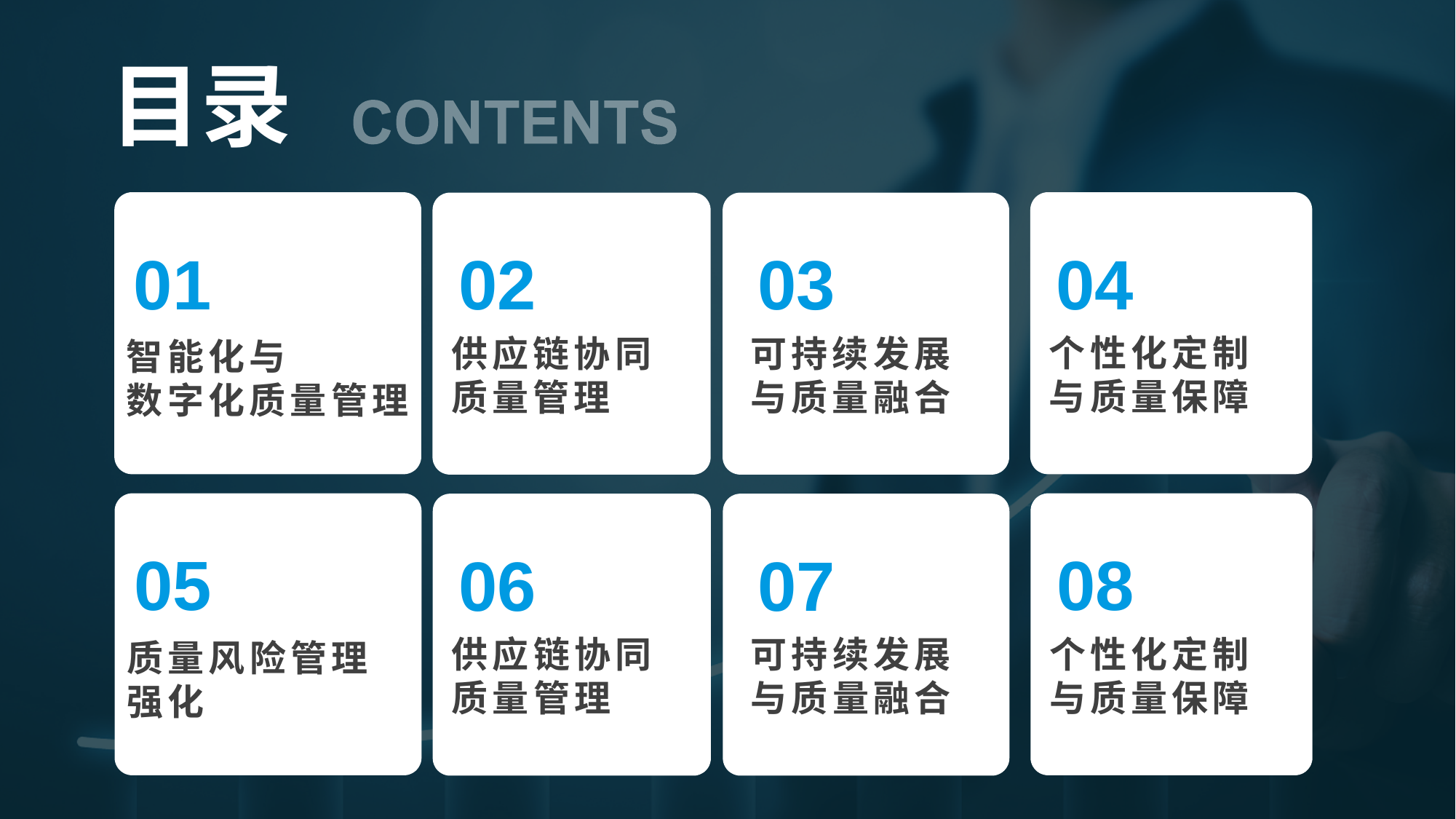

# 目录

01
04
02
03
个性化定制与质量保障
供应链协同质量管理
可持续发展与质量融合
智能化与
数字化质量管理

05
08
06
07
05
个性化定制与质量保障
供应链协同质量管理
可持续发展与质量融合
质量风险管理
强化